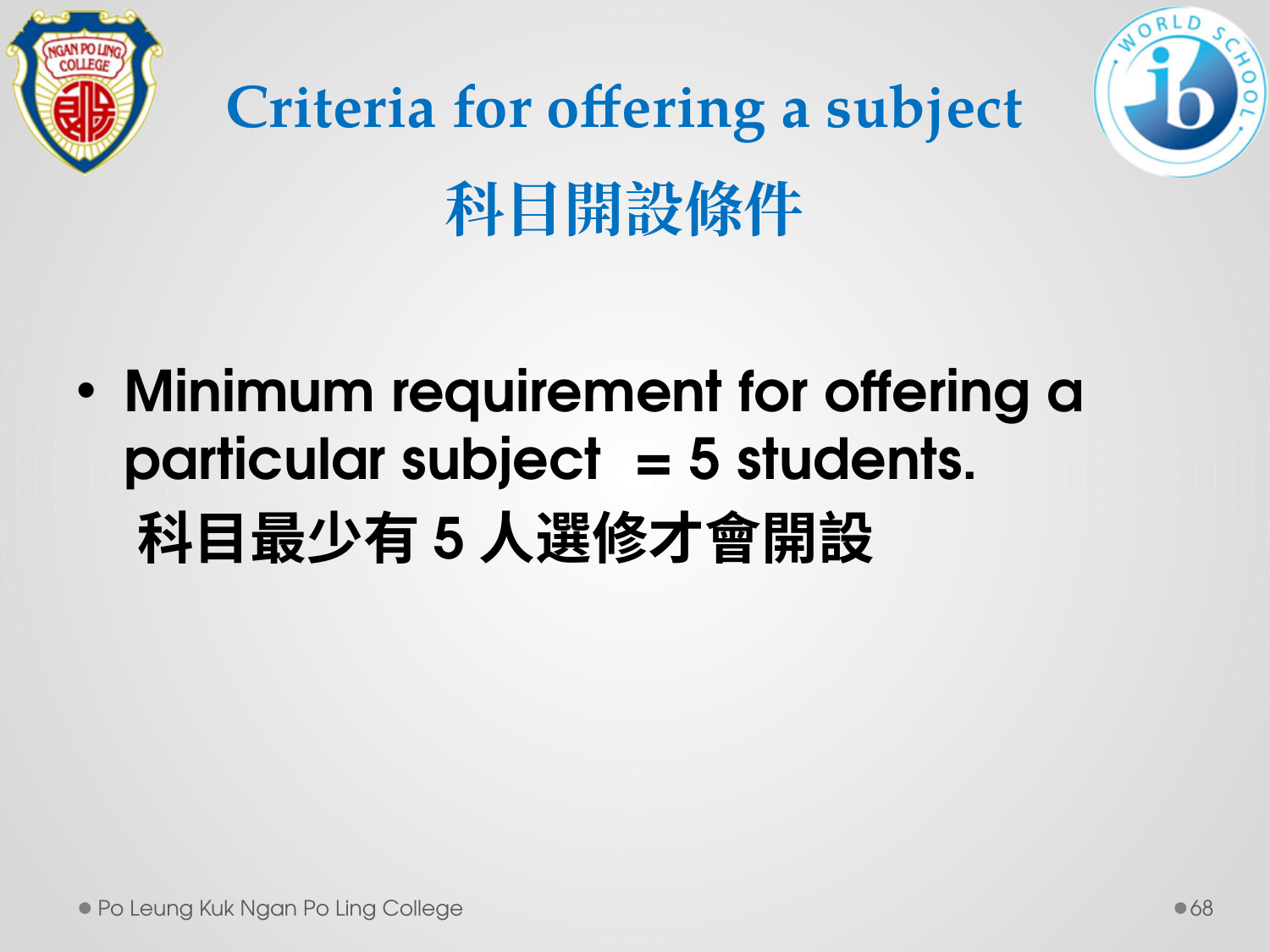

# Criteria for offering a subject 科目開設條件
Minimum requirement for offering a particular subject  = 5 students.
   科目最少有5人選修才會開設
Po Leung Kuk Ngan Po Ling College
68